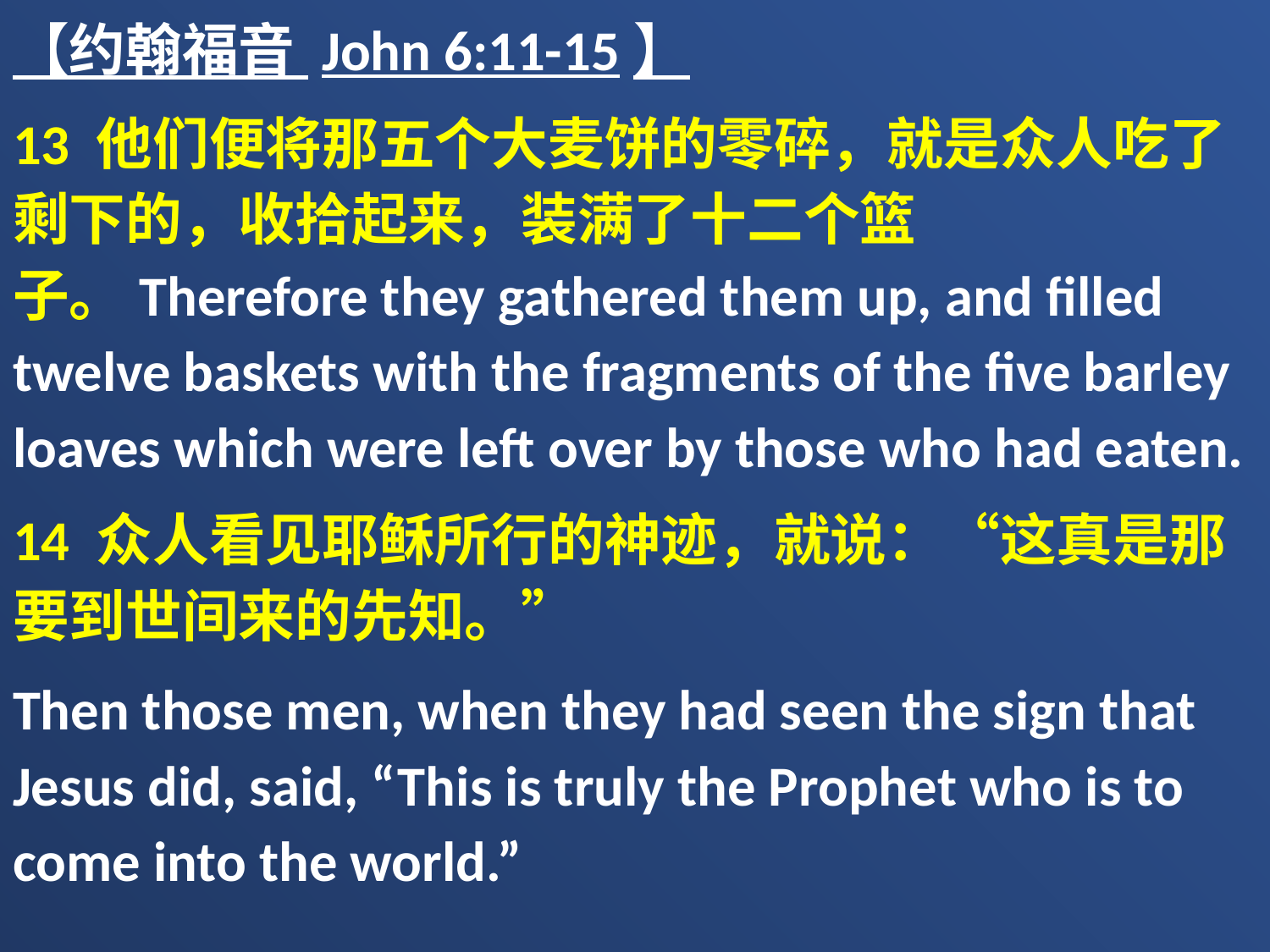

【约翰福音 John 6:11-15】
13 他们便将那五个大麦饼的零碎，就是众人吃了剩下的，收拾起来，装满了十二个篮子。Therefore they gathered them up, and filled twelve baskets with the fragments of the five barley loaves which were left over by those who had eaten.
14 众人看见耶稣所行的神迹，就说：“这真是那要到世间来的先知。”
Then those men, when they had seen the sign that Jesus did, said, “This is truly the Prophet who is to come into the world.”